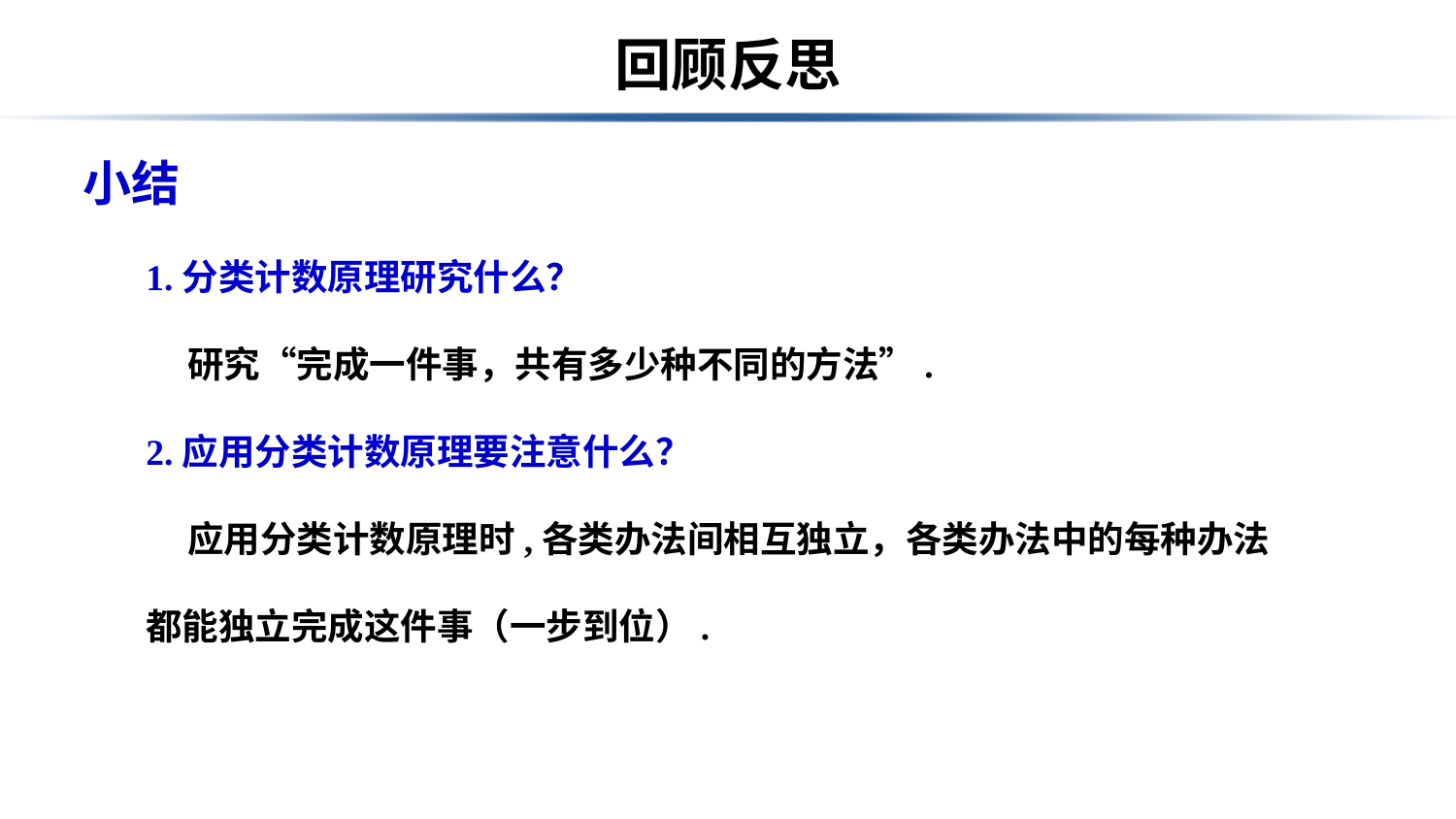

# 回顾反思
小结
1.分类计数原理研究什么？
    研究“完成一件事，共有多少种不同的方法”.
2.应用分类计数原理要注意什么？
    应用分类计数原理时,各类办法间相互独立，各类办法中的每种办法都能独立完成这件事（一步到位）.